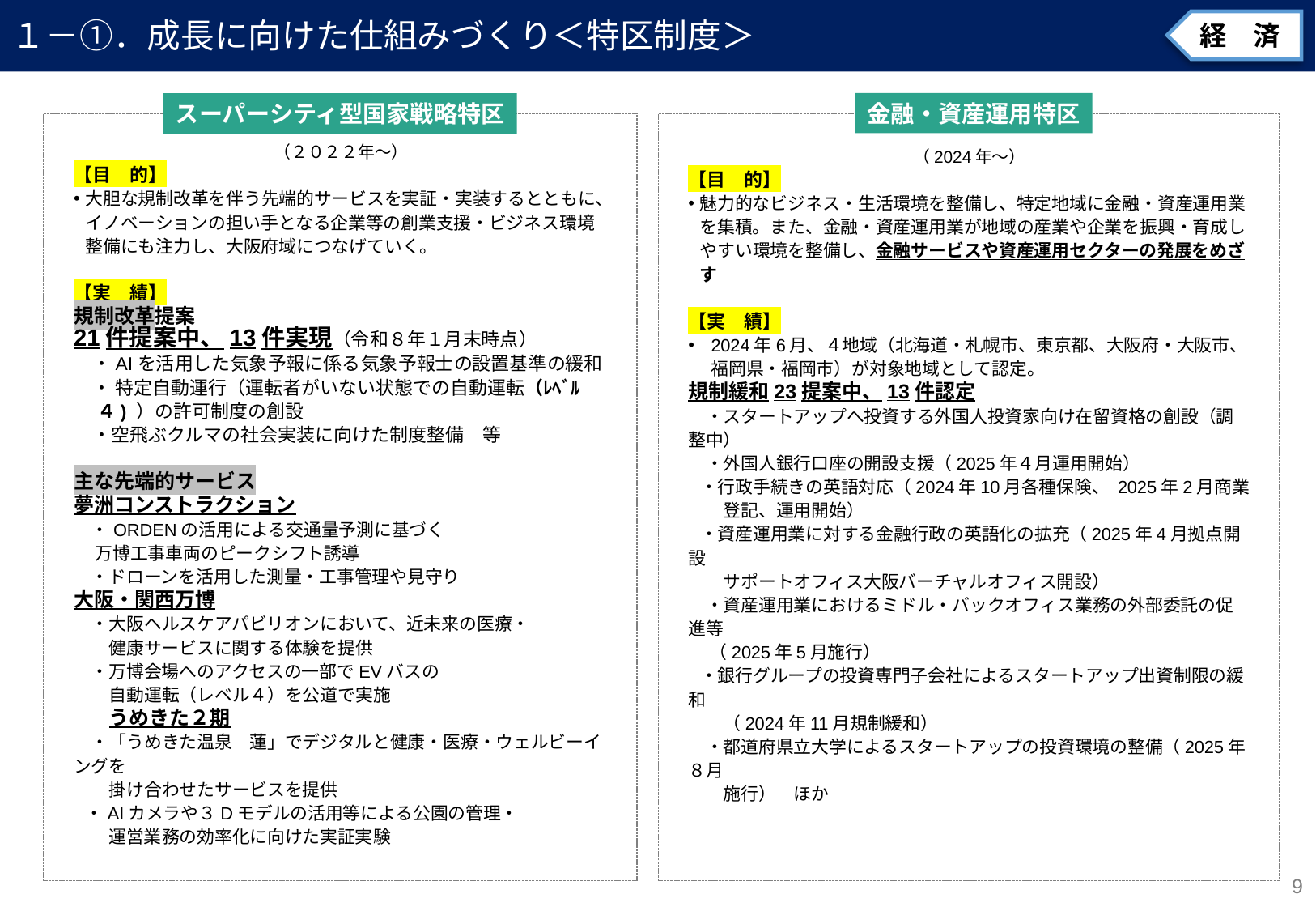

１－①．成長に向けた仕組みづくり＜特区制度＞
経　済
金融・資産運用特区
スーパーシティ型国家戦略特区

（２０２２年～）
【目　的】
大胆な規制改革を伴う先端的サービスを実証・実装するとともに、イノベーションの担い手となる企業等の創業支援・ビジネス環境整備にも注力し、大阪府域につなげていく。

【実　績】
規制改革提案
21件提案中、13件実現（令和８年１月末時点）
　・AIを活用した気象予報に係る気象予報士の設置基準の緩和
　・ 特定自動運行（運転者がいない状態での自動運転（ﾚﾍﾞﾙ４) ）の許可制度の創設
　・空飛ぶクルマの社会実装に向けた制度整備　等

主な先端的サービス
夢洲コンストラクション
　・ORDENの活用による交通量予測に基づく
　 万博工事車両のピークシフト誘導
　・ドローンを活用した測量・工事管理や見守り
大阪・関西万博
　・大阪ヘルスケアパビリオンにおいて、近未来の医療・
　　健康サービスに関する体験を提供
　・万博会場へのアクセスの一部でEVバスの
　　自動運転（レベル４）を公道で実施
　　うめきた２期
　・「うめきた温泉　蓮」でデジタルと健康・医療・ウェルビーイングを
　　掛け合わせたサービスを提供
  ・AIカメラや３Dモデルの活用等による公園の管理・
　　運営業務の効率化に向けた実証実験
（2024年～）
【目　的】
魅力的なビジネス・生活環境を整備し、特定地域に金融・資産運用業を集積。また、金融・資産運用業が地域の産業や企業を振興・育成しやすい環境を整備し、金融サービスや資産運用セクターの発展をめざす

【実　績】
2024年6月、４地域（北海道・札幌市、東京都、大阪府・大阪市、福岡県・福岡市）が対象地域として認定。
規制緩和23提案中、13件認定
　・スタートアップへ投資する外国人投資家向け在留資格の創設（調整中）
　・外国人銀行口座の開設支援（2025年４月運用開始）
  ・行政手続きの英語対応（2024年10月各種保険、 2025年2月商業
　　登記、運用開始）
  ・資産運用業に対する金融行政の英語化の拡充（2025年4月拠点開設
　　サポートオフィス大阪バーチャルオフィス開設）
　・資産運用業におけるミドル・バックオフィス業務の外部委託の促進等
　 （2025年5月施行）
  ・銀行グループの投資専門子会社によるスタートアップ出資制限の緩和
　　（2024年11月規制緩和）
　・都道府県立大学によるスタートアップの投資環境の整備（2025年８月
　　施行）　ほか
9